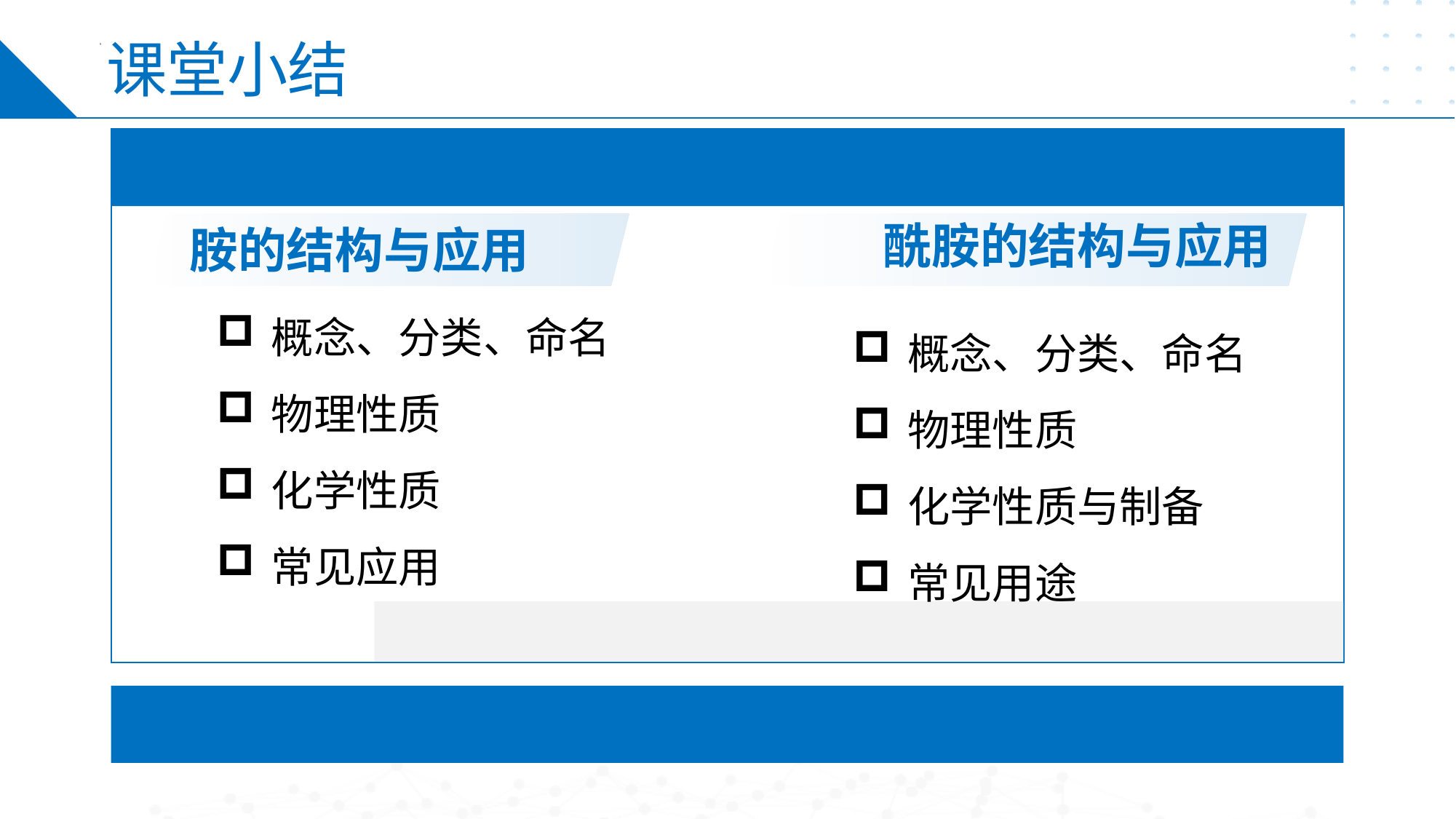

课堂小结

酰胺的结构与应用

胺的结构与应用
概念、分类、命名
物理性质
化学性质
常见应用
概念、分类、命名
物理性质
化学性质与制备
常见用途

不良反应